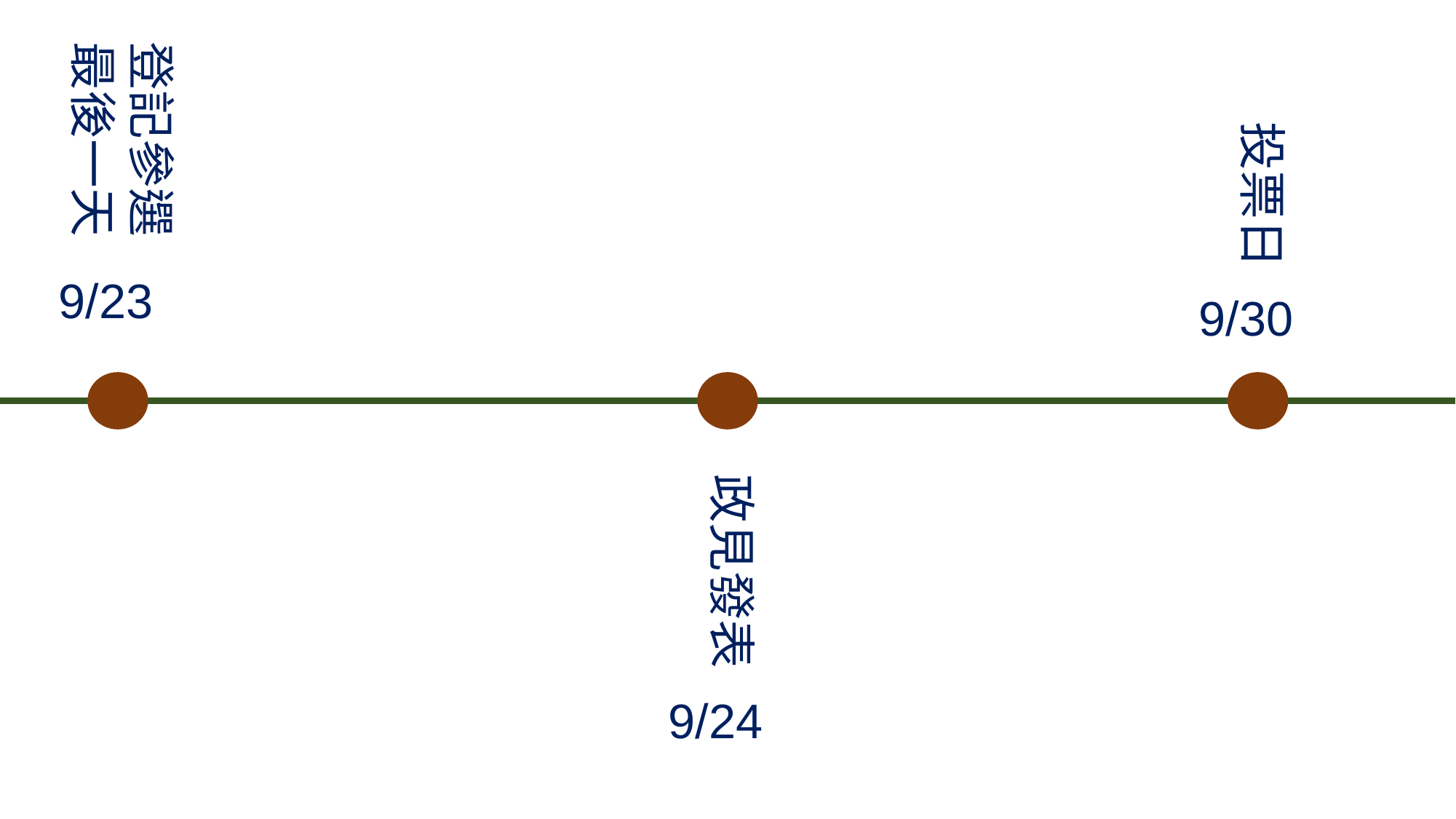

登記參選
最後一天
投票日
9/23
9/30

政見發表
9/24